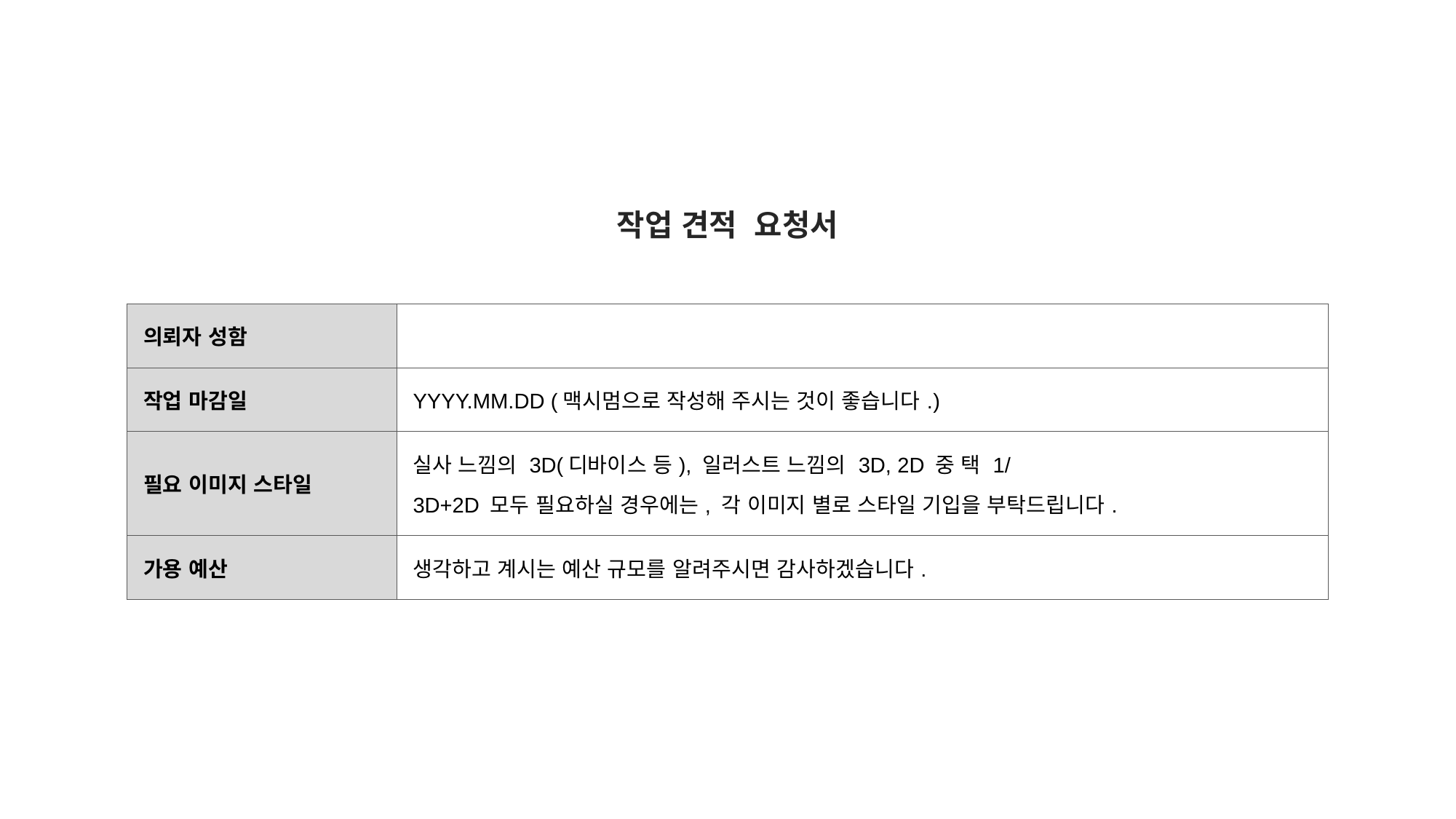

# 작업 견적  요청서
| 의뢰자 성함 |  |
| --- | --- |
| 작업 마감일 | YYYY.MM.DD (맥시멈으로 작성해 주시는 것이 좋습니다.) |
| 필요 이미지 스타일 | 실사 느낌의 3D(디바이스 등), 일러스트 느낌의 3D, 2D 중 택 1/ 3D+2D 모두 필요하실 경우에는, 각 이미지 별로 스타일 기입을 부탁드립니다. |
| 가용 예산 | 생각하고 계시는 예산 규모를 알려주시면 감사하겠습니다. |